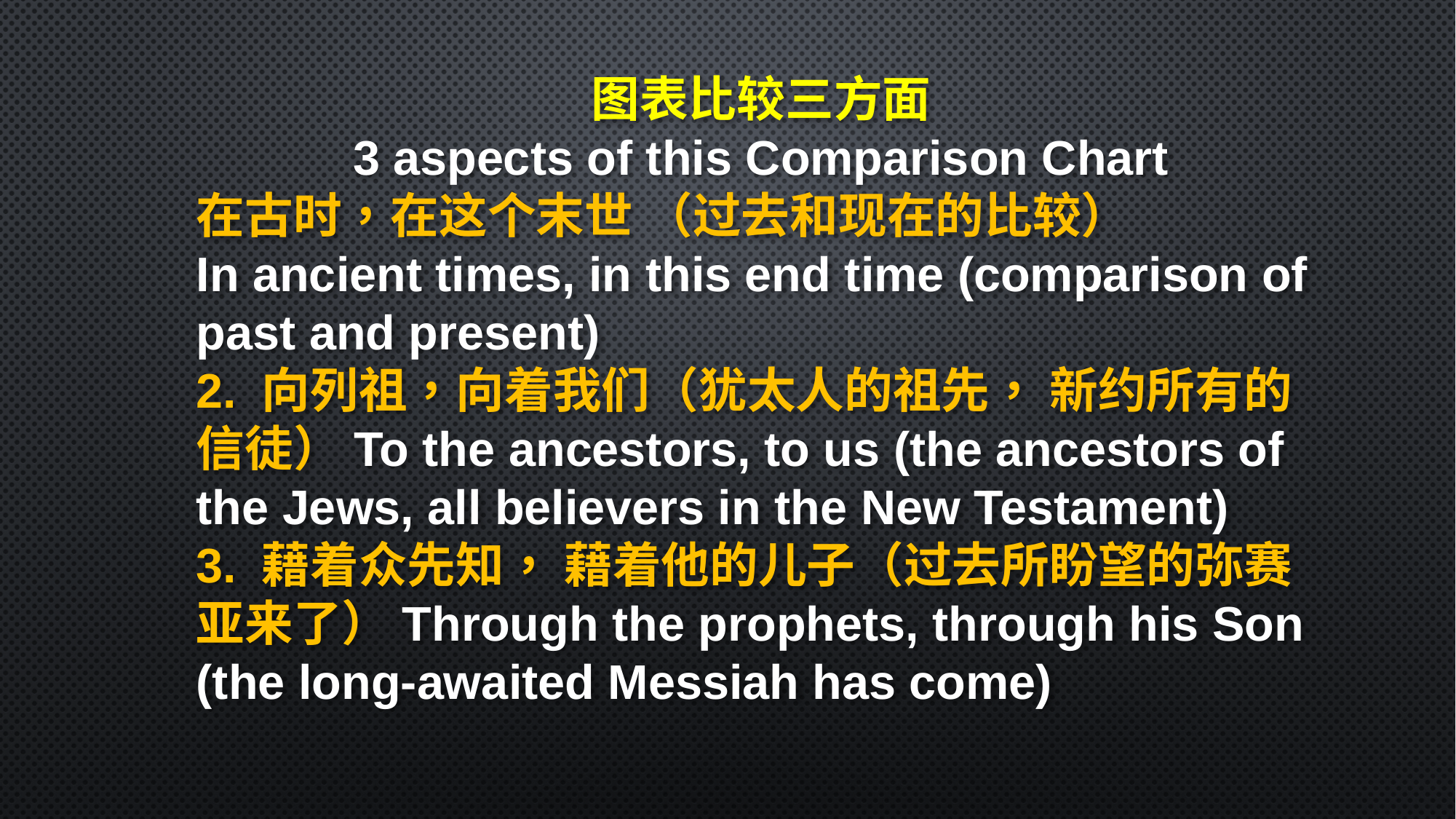

图表比较三方面
3 aspects of this Comparison Chart
在古时，在这个末世 （过去和现在的比较）
In ancient times, in this end time (comparison of past and present)
2. 向列祖，向着我们（犹太人的祖先， 新约所有的信徒）To the ancestors, to us (the ancestors of the Jews, all believers in the New Testament)
3. 藉着众先知， 藉着他的儿子（过去所盼望的弥赛亚来了）Through the prophets, through his Son (the long-awaited Messiah has come)